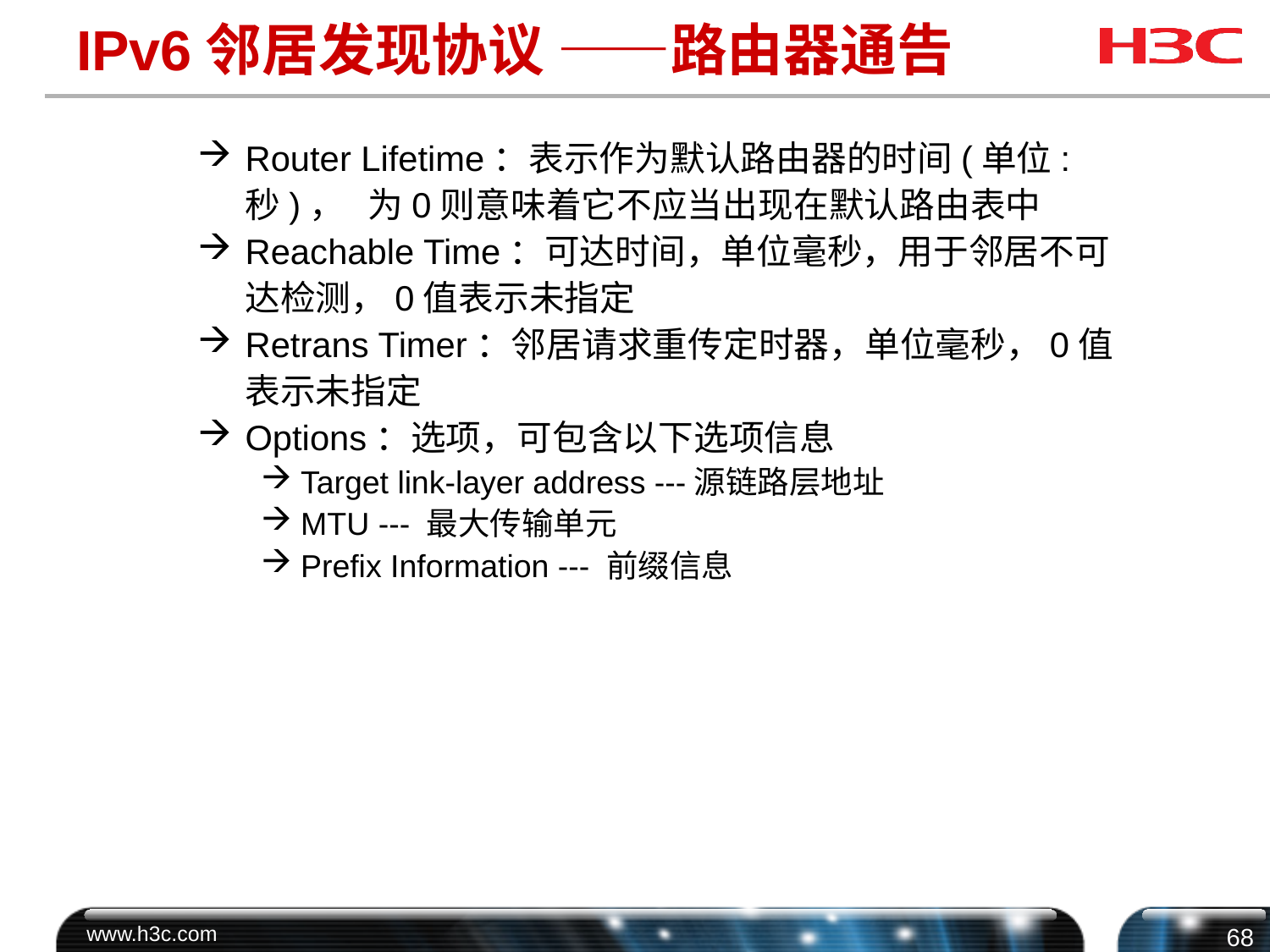

# IPv6邻居发现协议 ——路由器通告
Router Lifetime：表示作为默认路由器的时间(单位:秒)，   为0则意味着它不应当出现在默认路由表中
Reachable Time：可达时间，单位毫秒，用于邻居不可达检测，0值表示未指定
Retrans Timer：邻居请求重传定时器，单位毫秒，0值表示未指定
Options：选项，可包含以下选项信息
Target link-layer address ---源链路层地址
MTU --- 最大传输单元
Prefix Information --- 前缀信息